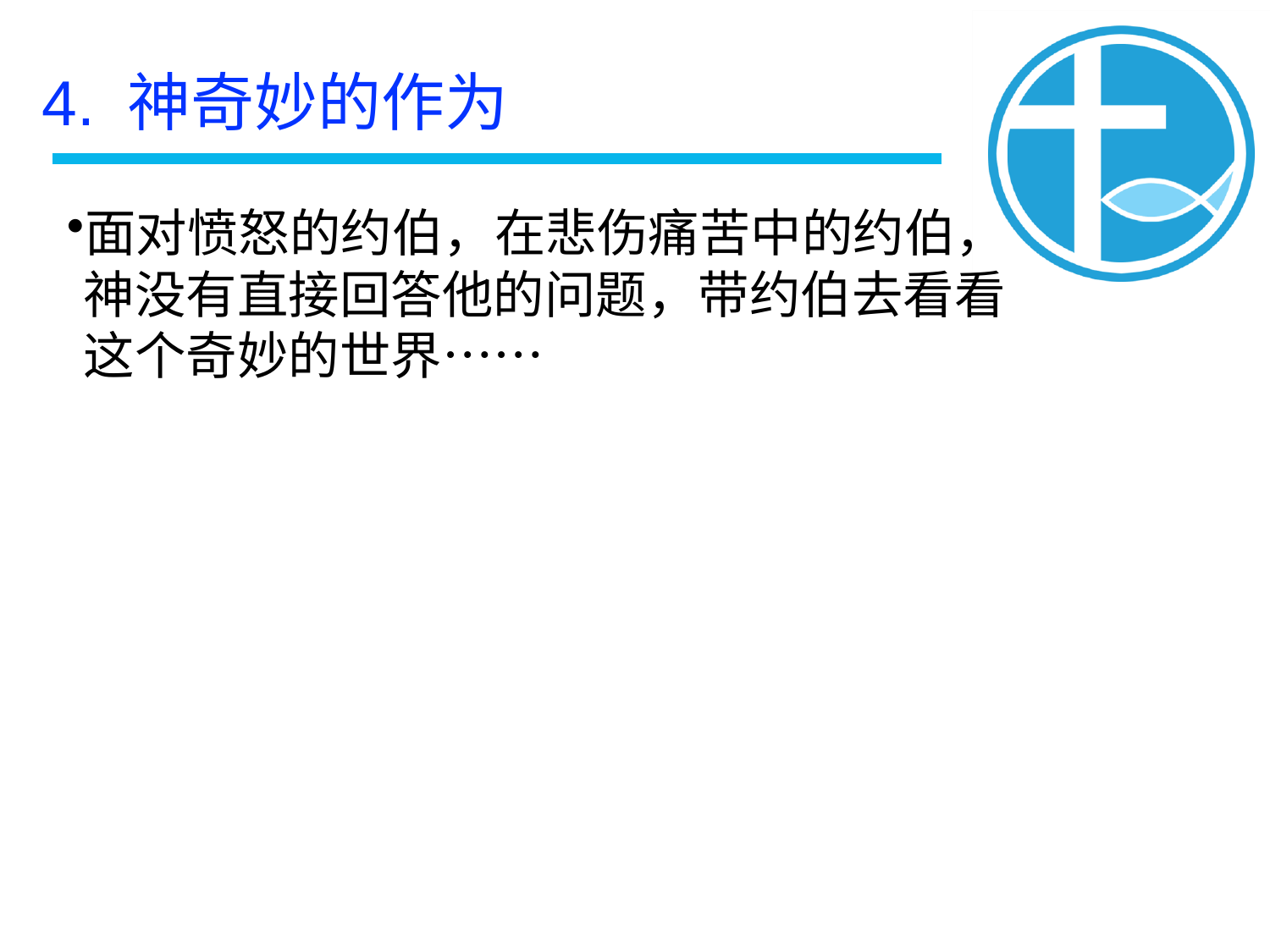

4. 神奇妙的作为
面对愤怒的约伯，在悲伤痛苦中的约伯，神没有直接回答他的问题，带约伯去看看这个奇妙的世界⋯⋯